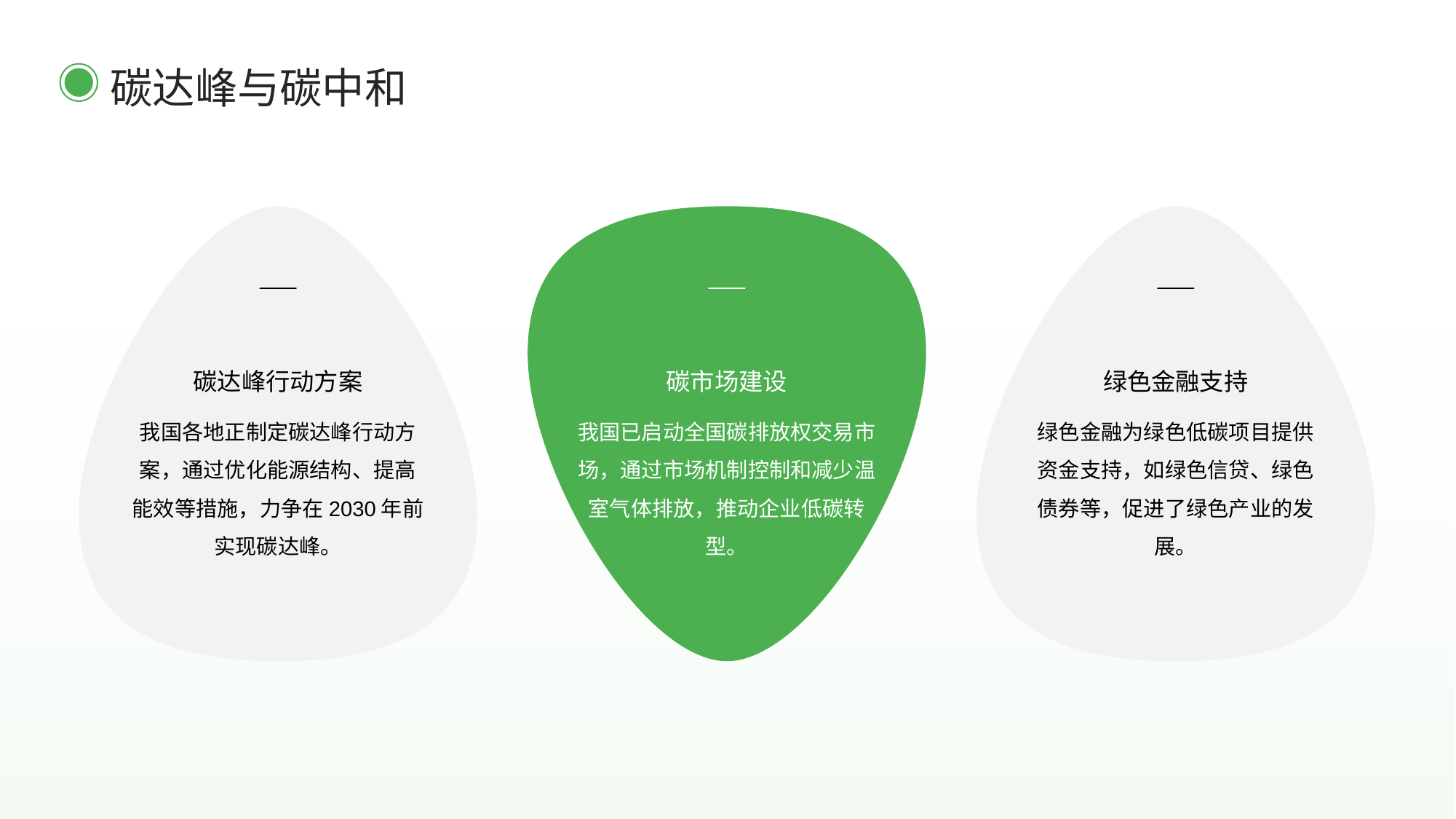

碳达峰与碳中和

碳达峰行动方案
碳市场建设
绿色金融支持
我国各地正制定碳达峰行动方案，通过优化能源结构、提高能效等措施，力争在2030年前实现碳达峰。
我国已启动全国碳排放权交易市场，通过市场机制控制和减少温室气体排放，推动企业低碳转型。
绿色金融为绿色低碳项目提供资金支持，如绿色信贷、绿色债券等，促进了绿色产业的发展。